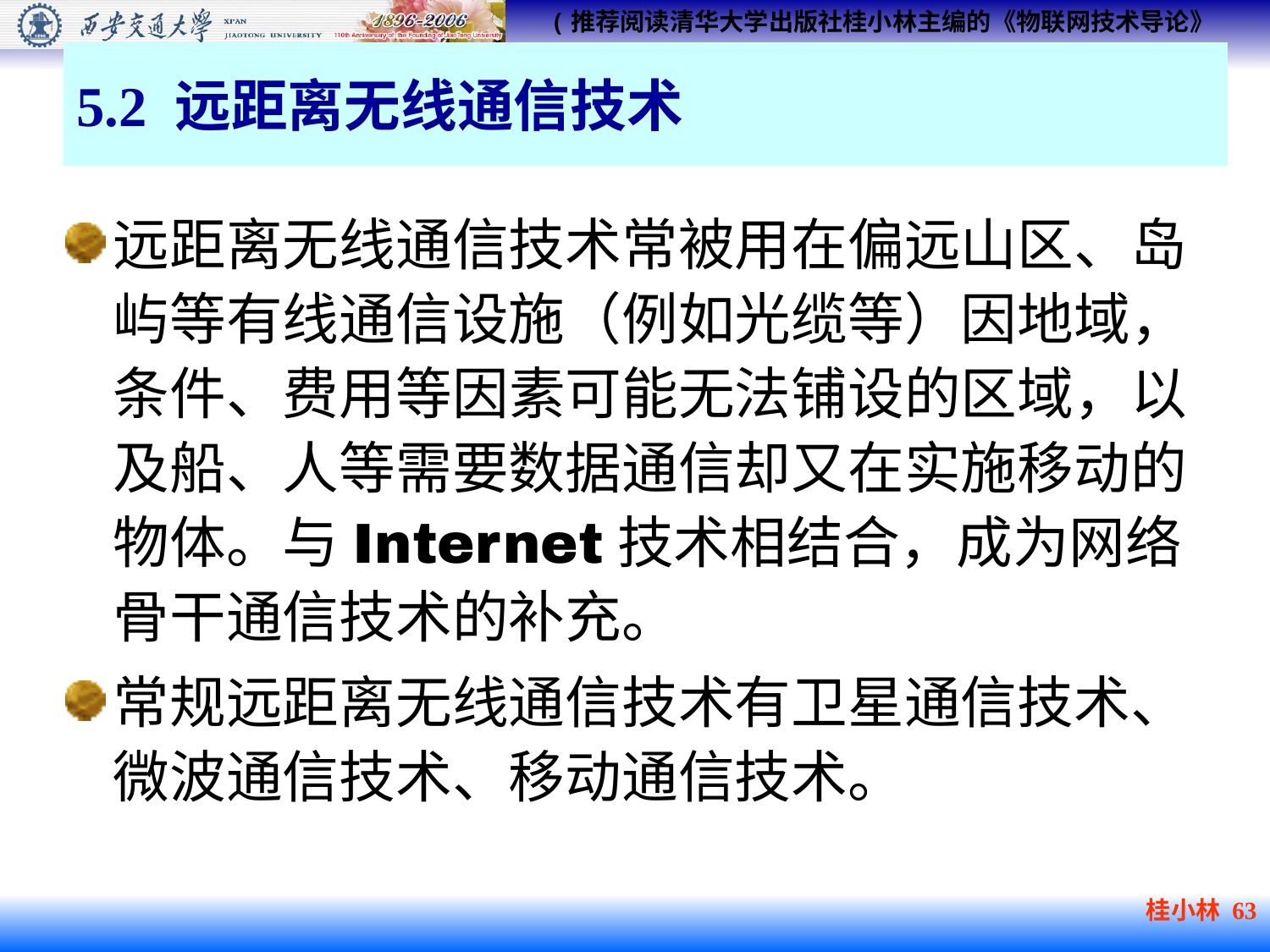

# 5.2 远距离无线通信技术
远距离无线通信技术常被用在偏远山区、岛屿等有线通信设施（例如光缆等）因地域，条件、费用等因素可能无法铺设的区域，以及船、人等需要数据通信却又在实施移动的物体。与Internet技术相结合，成为网络骨干通信技术的补充。
常规远距离无线通信技术有卫星通信技术、微波通信技术、移动通信技术。
桂小林 63